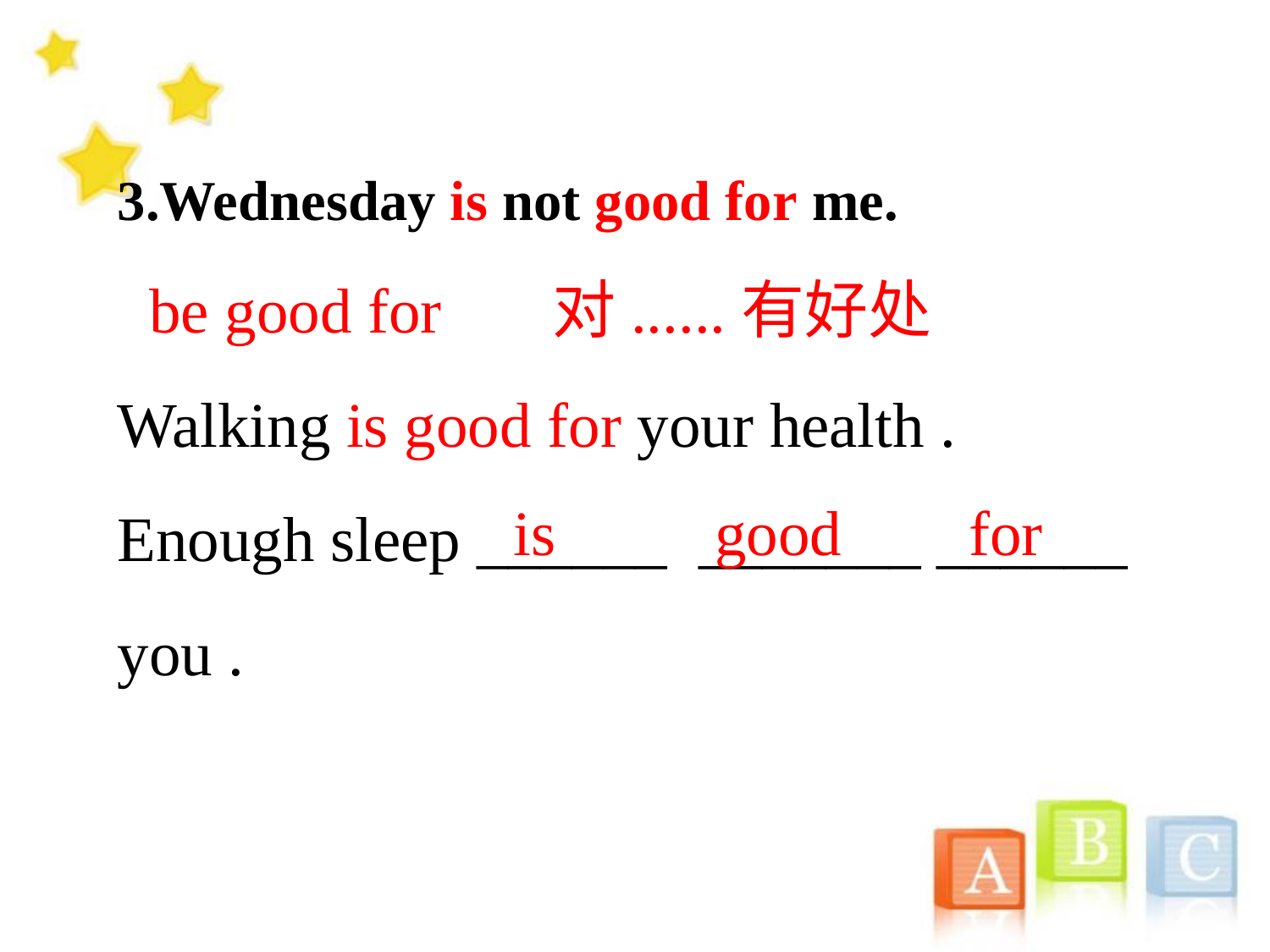

3.Wednesday is not good for me.
   be good for      对......有好处
Walking is good for your health .
Enough sleep ______  _______ ______ you .
is          good        for